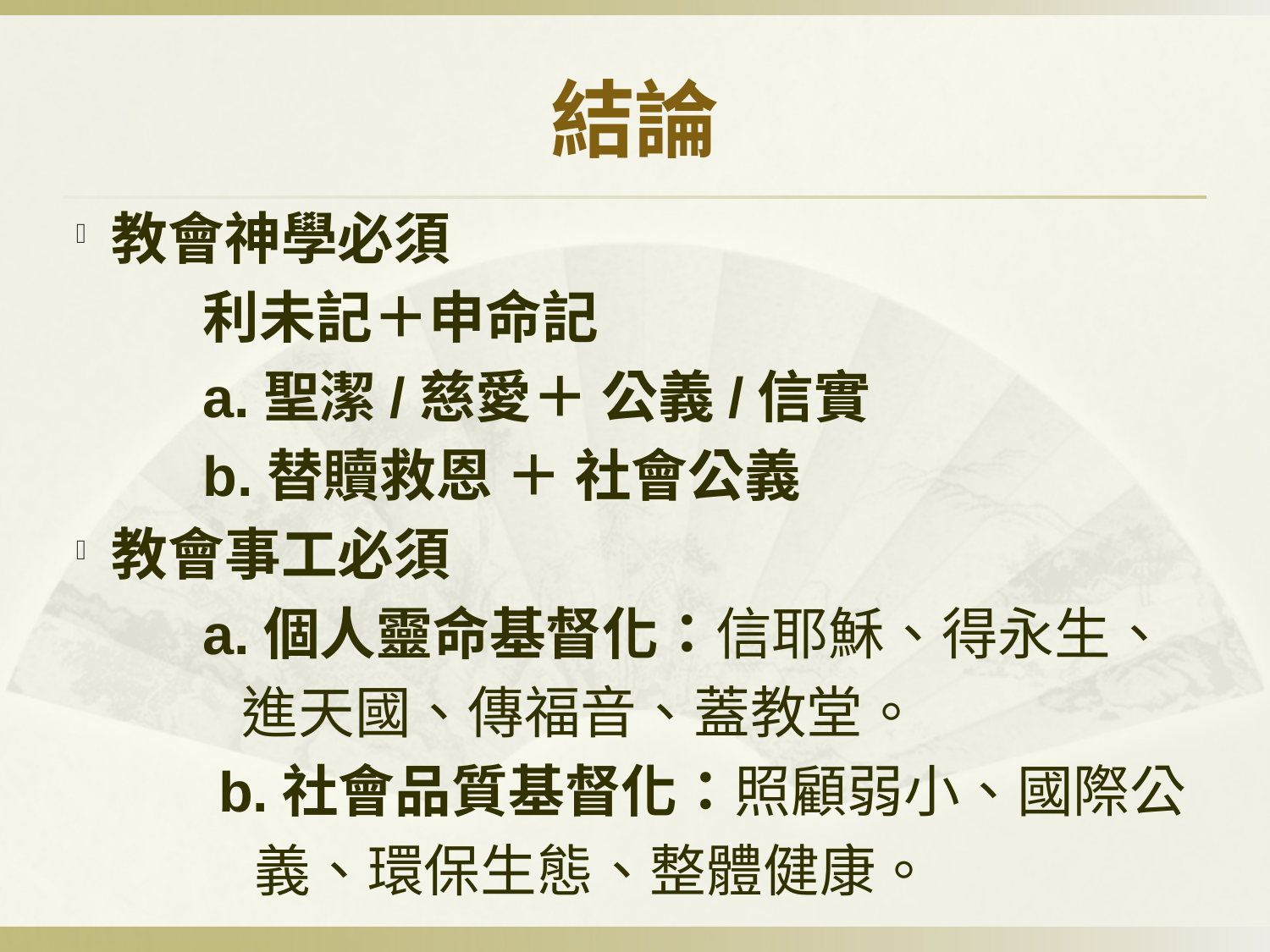

# 結論
教會神學必須
	利未記＋申命記
	a.聖潔/慈愛＋ 公義/信實
	b.替贖救恩 ＋ 社會公義
教會事工必須
	a.個人靈命基督化：信耶穌、得永生、
            進天國、傳福音、蓋教堂。
	 b.社會品質基督化：照顧弱小、國際公
             義、環保生態、整體健康。